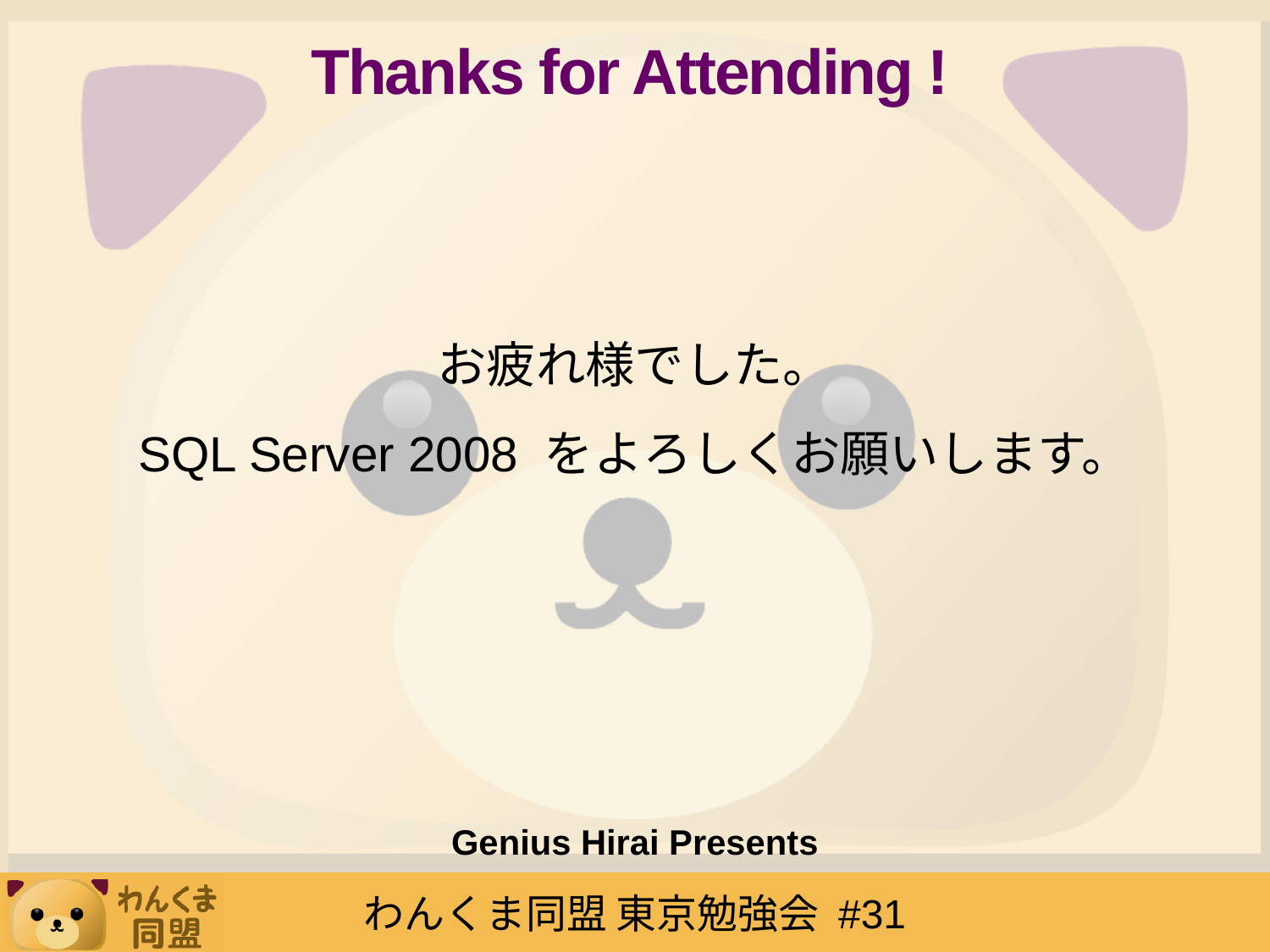

# Thanks for Attending !
お疲れ様でした。
SQL Server 2008 をよろしくお願いします。

Genius Hirai Presents